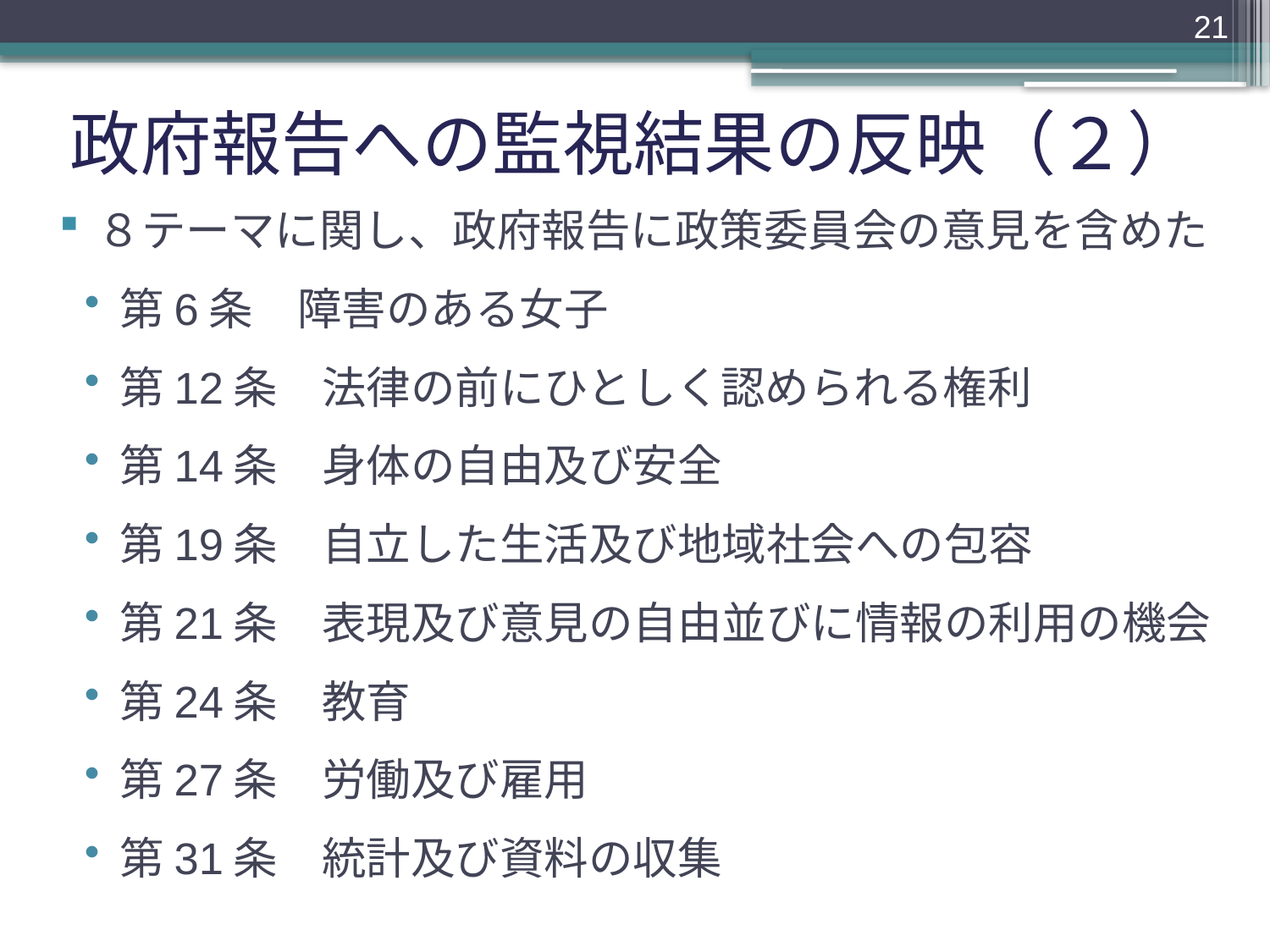

21
# 政府報告への監視結果の反映（２）
８テーマに関し、政府報告に政策委員会の意見を含めた
第6条　障害のある女子
第12条　法律の前にひとしく認められる権利
第14条　身体の自由及び安全
第19条　自立した生活及び地域社会への包容
第21条　表現及び意見の自由並びに情報の利用の機会
第24条　教育
第27条　労働及び雇用
第31条　統計及び資料の収集